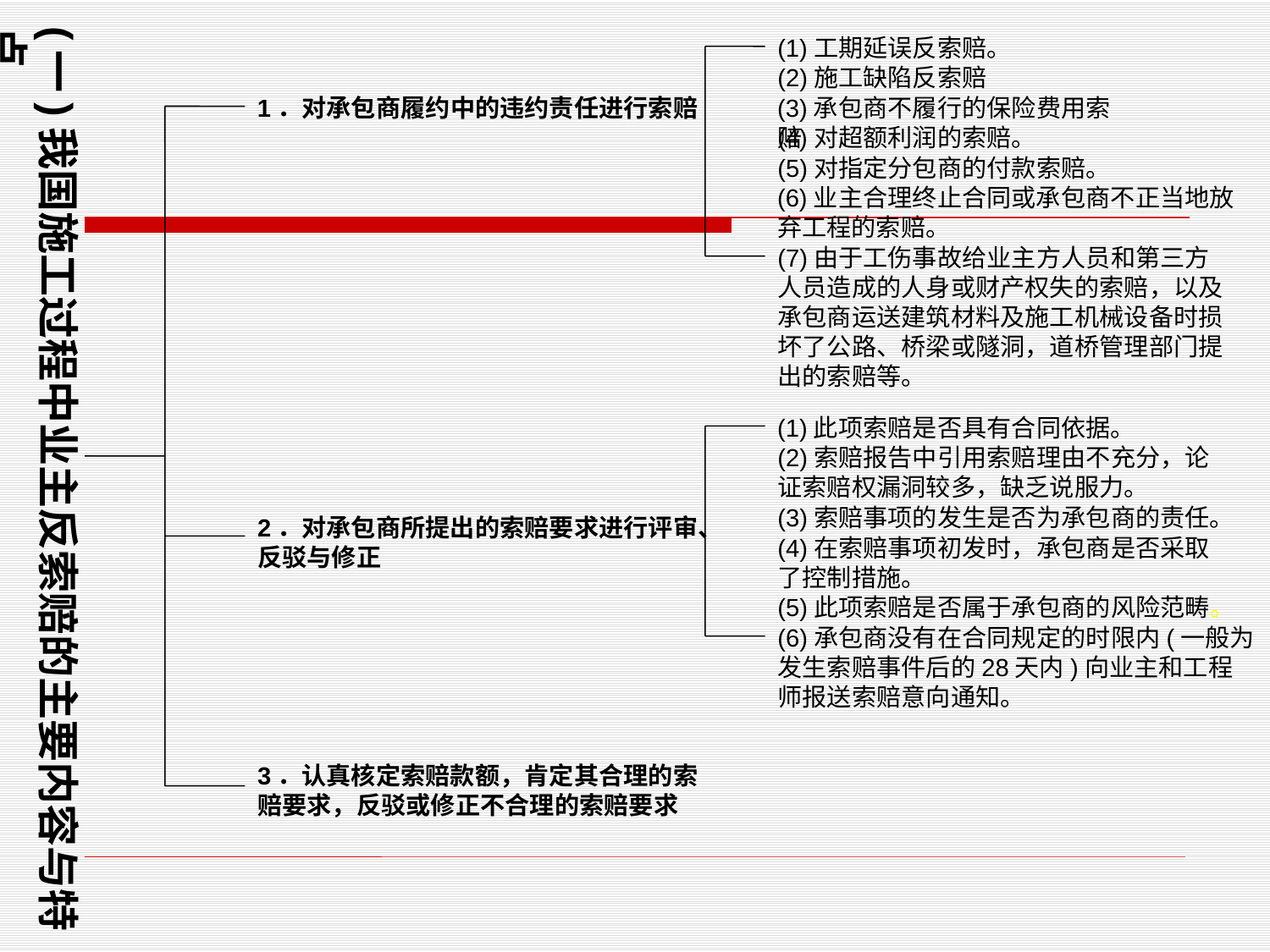

(一)我国施工过程中业主反索赔的主要内容与特点
(1)工期延误反索赔。

(2)施工缺陷反索赔
1．对承包商履约中的违约责任进行索赔
(3)承包商不履行的保险费用索赔

(4)对超额利润的索赔。
(5)对指定分包商的付款索赔。
(6)业主合理终止合同或承包商不正当地放弃工程的索赔。
(7)由于工伤事故给业主方人员和第三方人员造成的人身或财产权失的索赔，以及承包商运送建筑材料及施工机械设备时损坏了公路、桥梁或隧洞，道桥管理部门提出的索赔等。
(1)此项索赔是否具有合同依据。

(2)索赔报告中引用索赔理由不充分，论证索赔权漏洞较多，缺乏说服力。
(3)索赔事项的发生是否为承包商的责任。
2．对承包商所提出的索赔要求进行评审、反驳与修正
(4)在索赔事项初发时，承包商是否采取了控制措施。
(5)此项索赔是否属于承包商的风险范畴。
(6)承包商没有在合同规定的时限内(一般为发生索赔事件后的28天内)向业主和工程师报送索赔意向通知。
3．认真核定索赔款额，肯定其合理的索赔要求，反驳或修正不合理的索赔要求